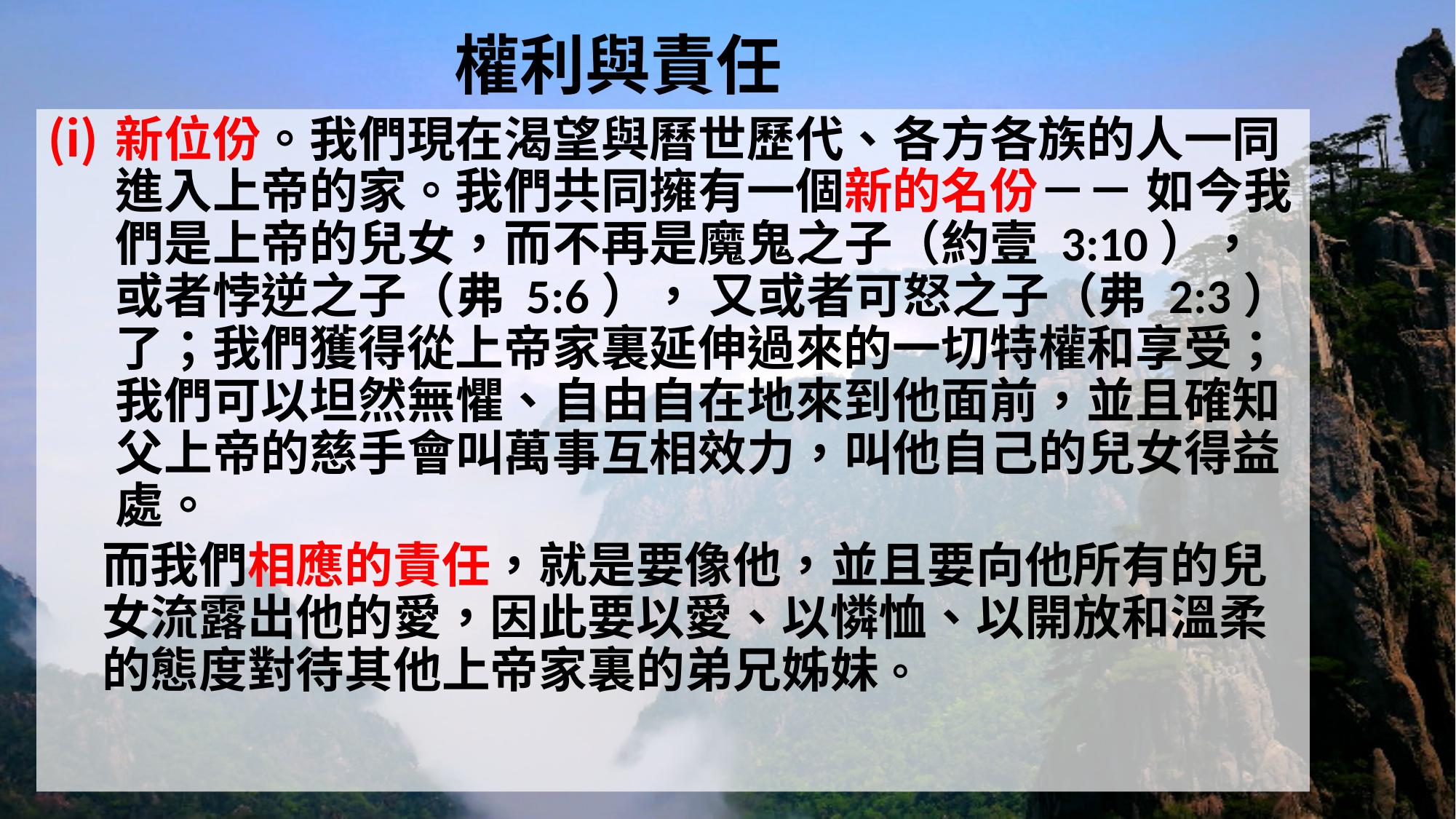

# 權利與責任
新位份。我們現在渴望與曆世歷代、各方各族的人一同進入上帝的家。我們共同擁有一個新的名份－－ 如今我們是上帝的兒女，而不再是魔鬼之子（約壹 3:10）， 或者悖逆之子（弗 5:6）， 又或者可怒之子（弗 2:3）了；我們獲得從上帝家裏延伸過來的一切特權和享受； 我們可以坦然無懼、自由自在地來到他面前，並且確知父上帝的慈手會叫萬事互相效力，叫他自己的兒女得益處。
而我們相應的責任，就是要像他，並且要向他所有的兒女流露出他的愛，因此要以愛、以憐恤、以開放和溫柔的態度對待其他上帝家裏的弟兄姊妹。